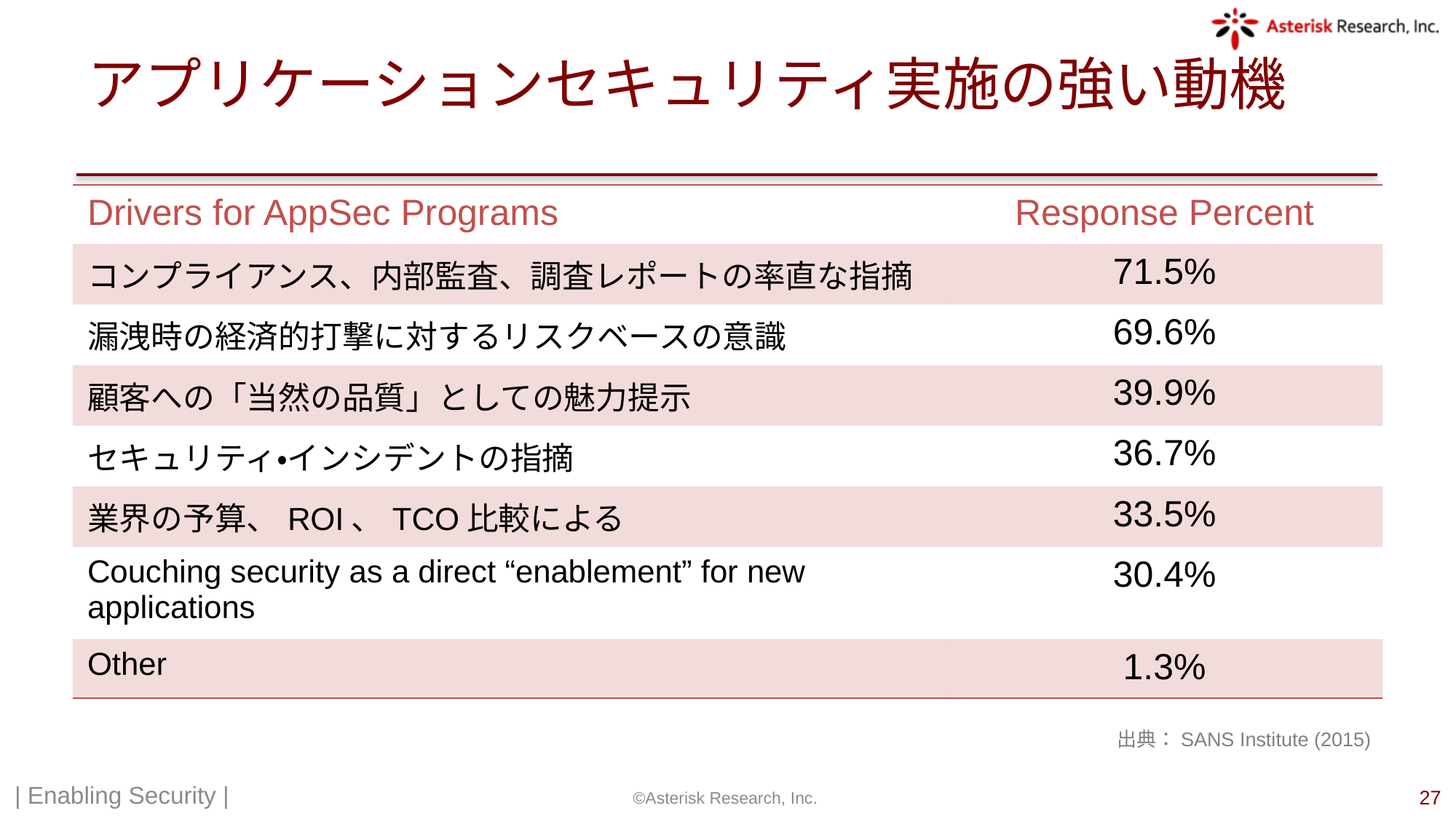

# アプリケーションセキュリティ実施の強い動機
| Drivers for AppSec Programs | Response Percent |
| --- | --- |
| コンプライアンス、内部監査、調査レポートの率直な指摘 | 71.5% |
| 漏洩時の経済的打撃に対するリスクベースの意識 | 69.6% |
| 顧客への「当然の品質」としての魅力提示 | 39.9% |
| セキュリティ・インシデントの指摘 | 36.7% |
| 業界の予算、ROI、TCO比較による | 33.5% |
| Couching security as a direct “enablement” for new applications | 30.4% |
| Other | 1.3% |
出典：SANS Institute (2015)
| Enabling Security |
©Asterisk Research, Inc.
27